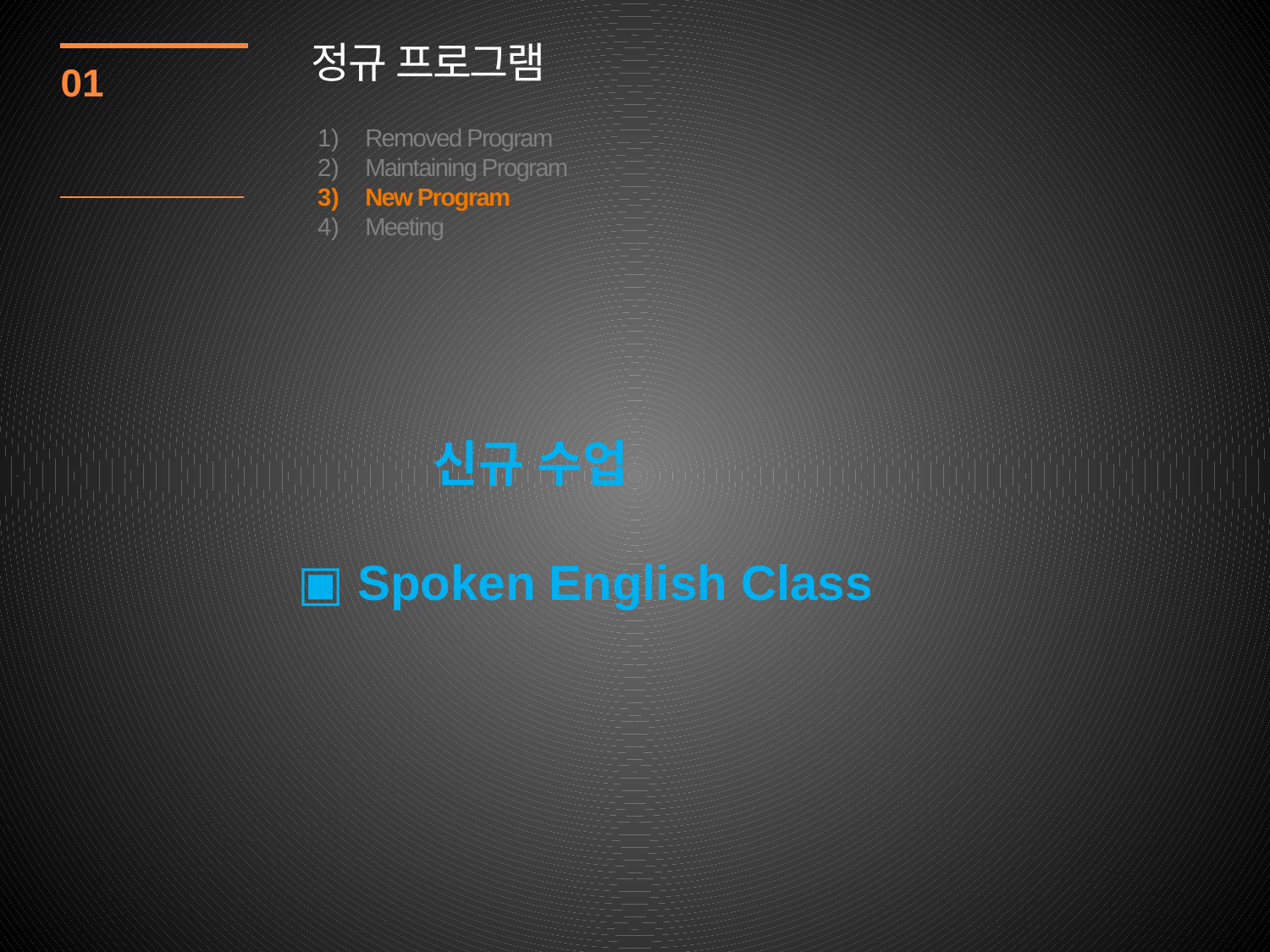

정규 프로그램
01
Removed Program
Maintaining Program
New Program
Meeting

         신규 수업

▣ Spoken English Class